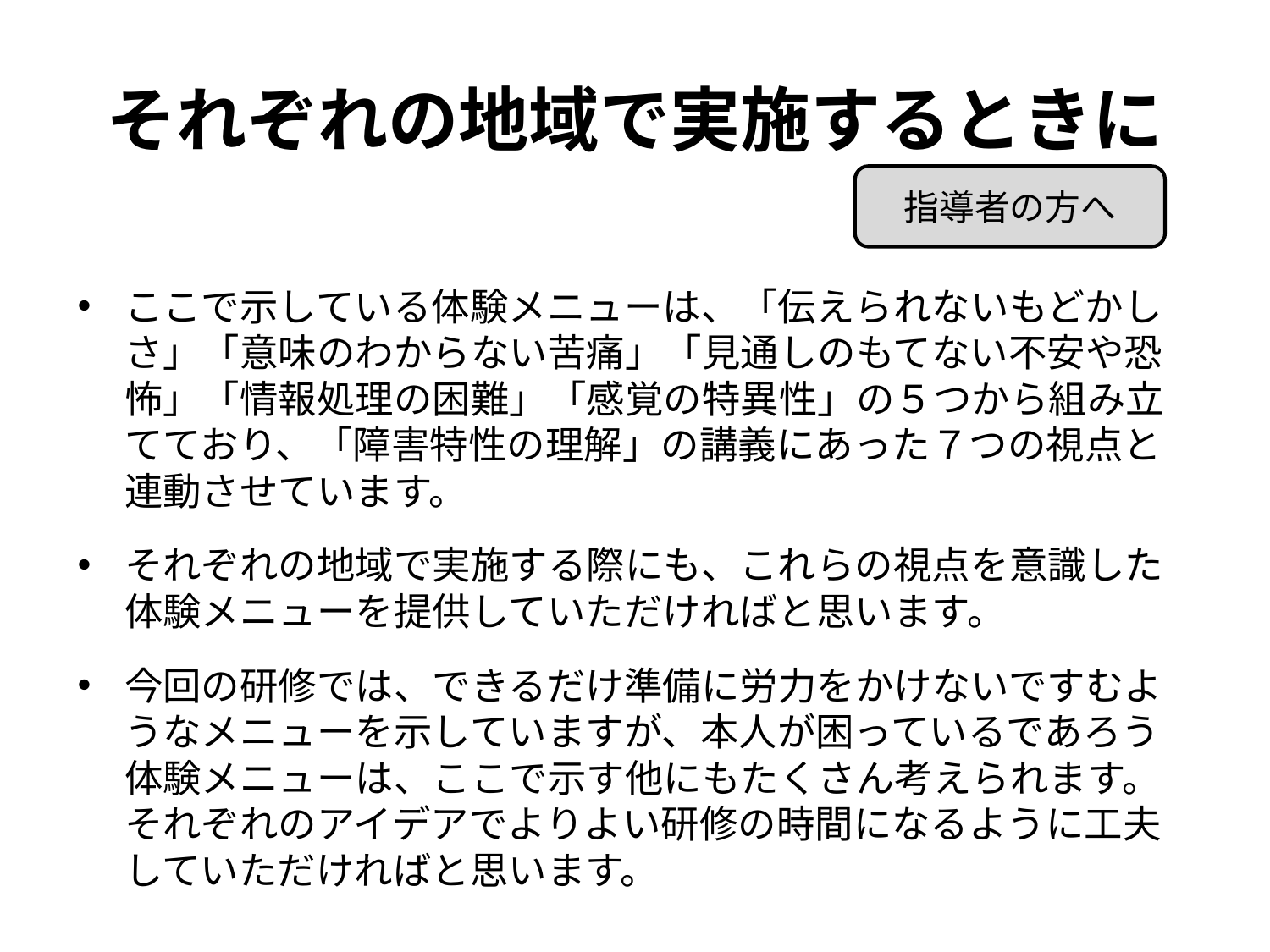

# それぞれの地域で実施するときに
指導者の方へ
ここで示している体験メニューは、「伝えられないもどかしさ」「意味のわからない苦痛」「見通しのもてない不安や恐怖」「情報処理の困難」「感覚の特異性」の５つから組み立てており、「障害特性の理解」の講義にあった７つの視点と連動させています。

それぞれの地域で実施する際にも、これらの視点を意識した体験メニューを提供していただければと思います。

今回の研修では、できるだけ準備に労力をかけないですむようなメニューを示していますが、本人が困っているであろう体験メニューは、ここで示す他にもたくさん考えられます。それぞれのアイデアでよりよい研修の時間になるように工夫していただければと思います。